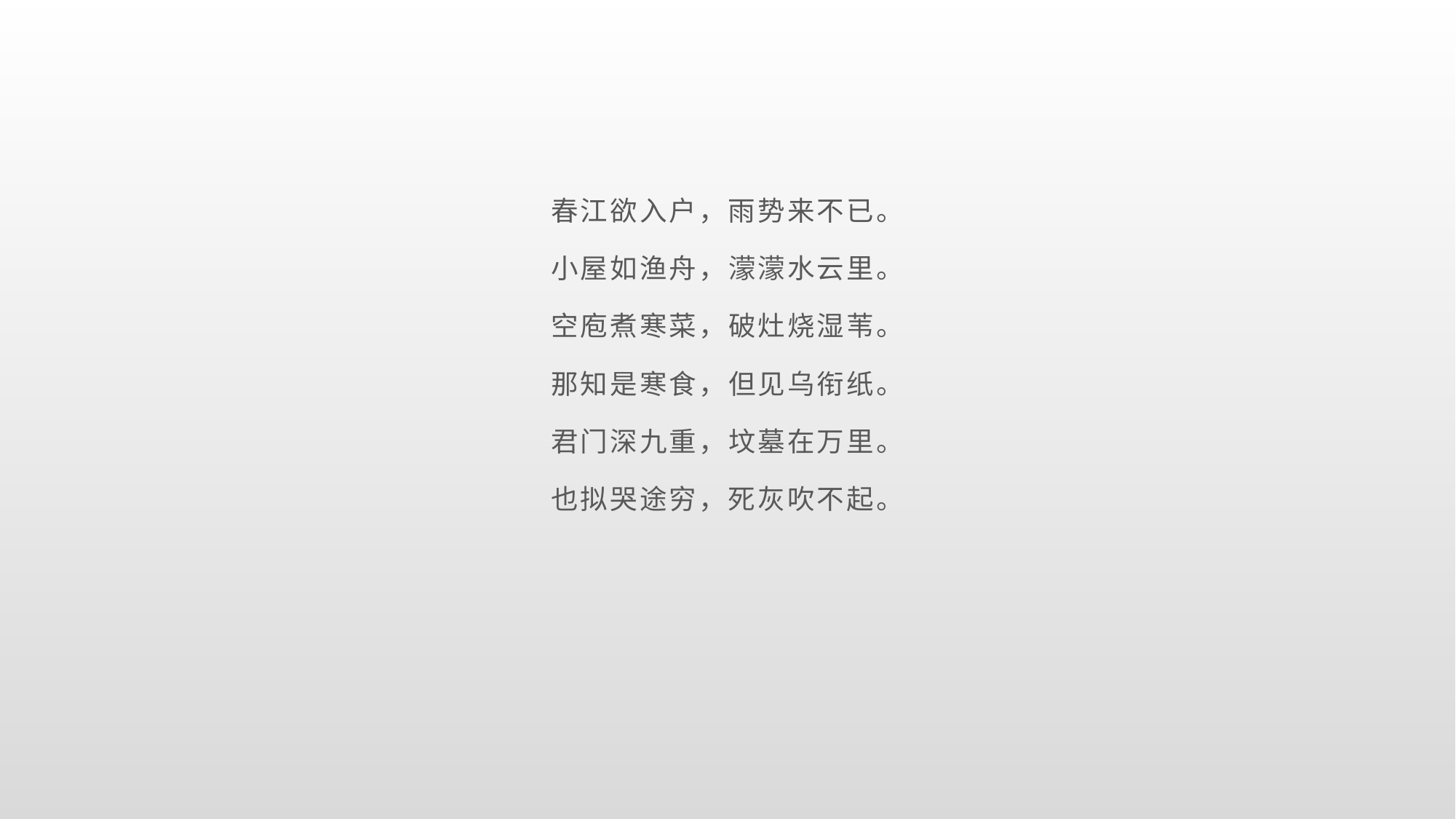

#
春江欲入户，雨势来不已。
小屋如渔舟，濛濛水云里。
空庖煮寒菜，破灶烧湿苇。
那知是寒食，但见乌衔纸。
君门深九重，坟墓在万里。
也拟哭途穷，死灰吹不起。